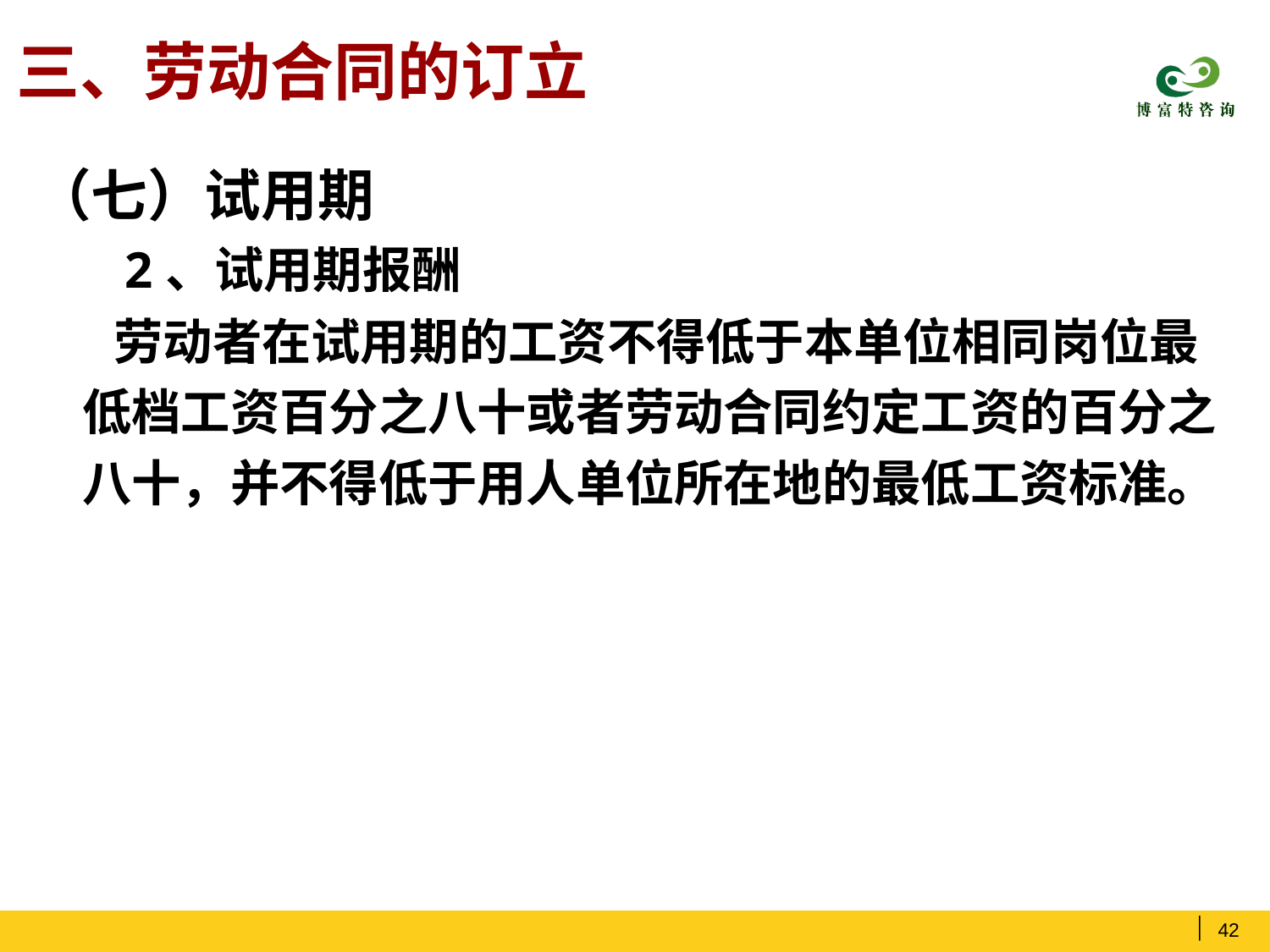

# 三、劳动合同的订立
（七）试用期
   2、试用期报酬
      劳动者在试用期的工资不得低于本单位相同岗位最低档工资百分之八十或者劳动合同约定工资的百分之八十，并不得低于用人单位所在地的最低工资标准。